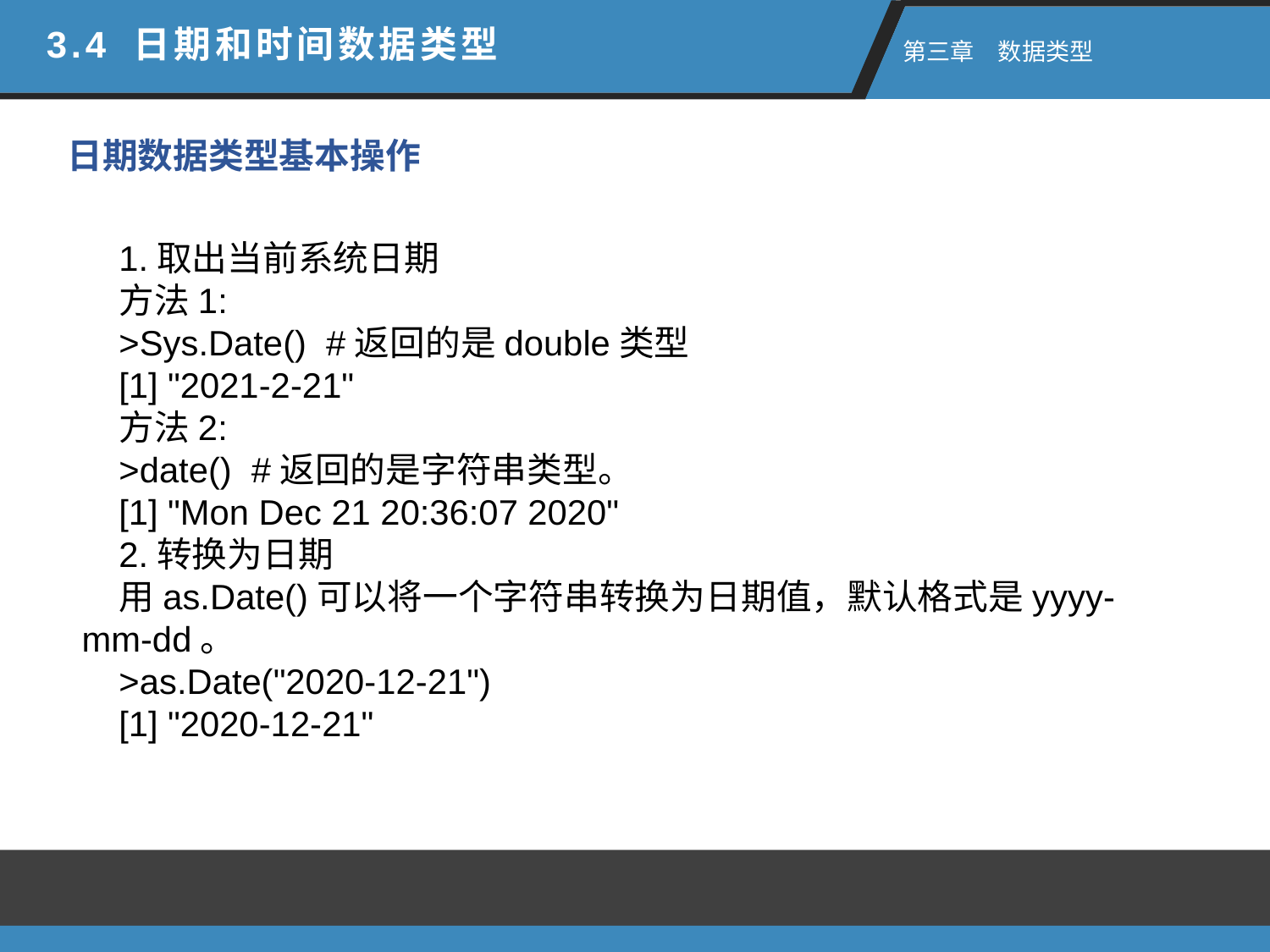

3.4 日期和时间数据类型
  第三章　数据类型
日期数据类型基本操作
1.取出当前系统日期
方法1:
>Sys.Date()  #返回的是double类型
[1] "2021-2-21"
方法2:
>date()  #返回的是字符串类型。
[1] "Mon Dec 21 20:36:07 2020"
2.转换为日期
用as.Date()可以将一个字符串转换为日期值，默认格式是yyyy-mm-dd。
>as.Date("2020-12-21")
[1] "2020-12-21"